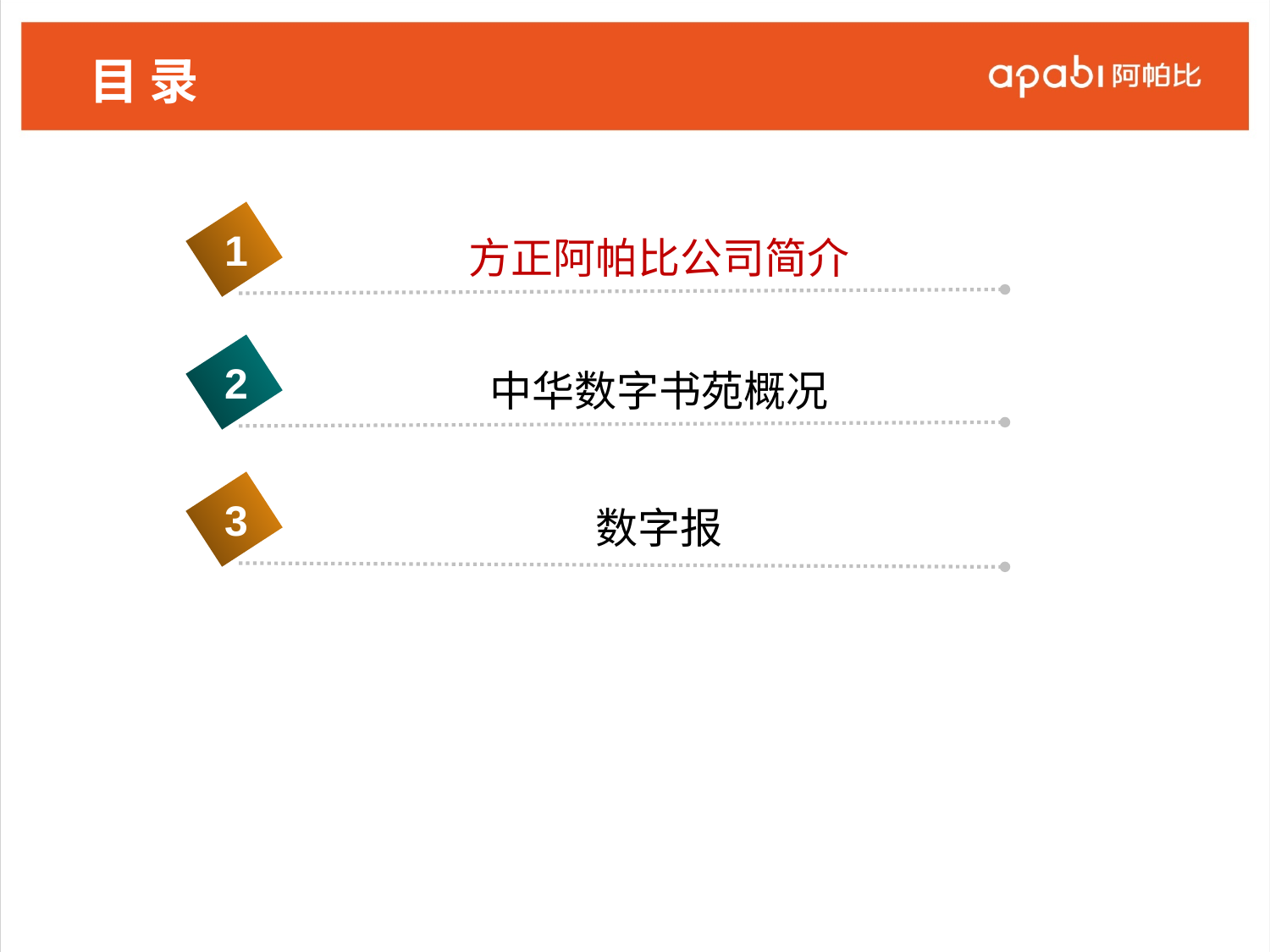

# 目 录

1
方正阿帕比公司简介

2
中华数字书苑概况

3
数字报